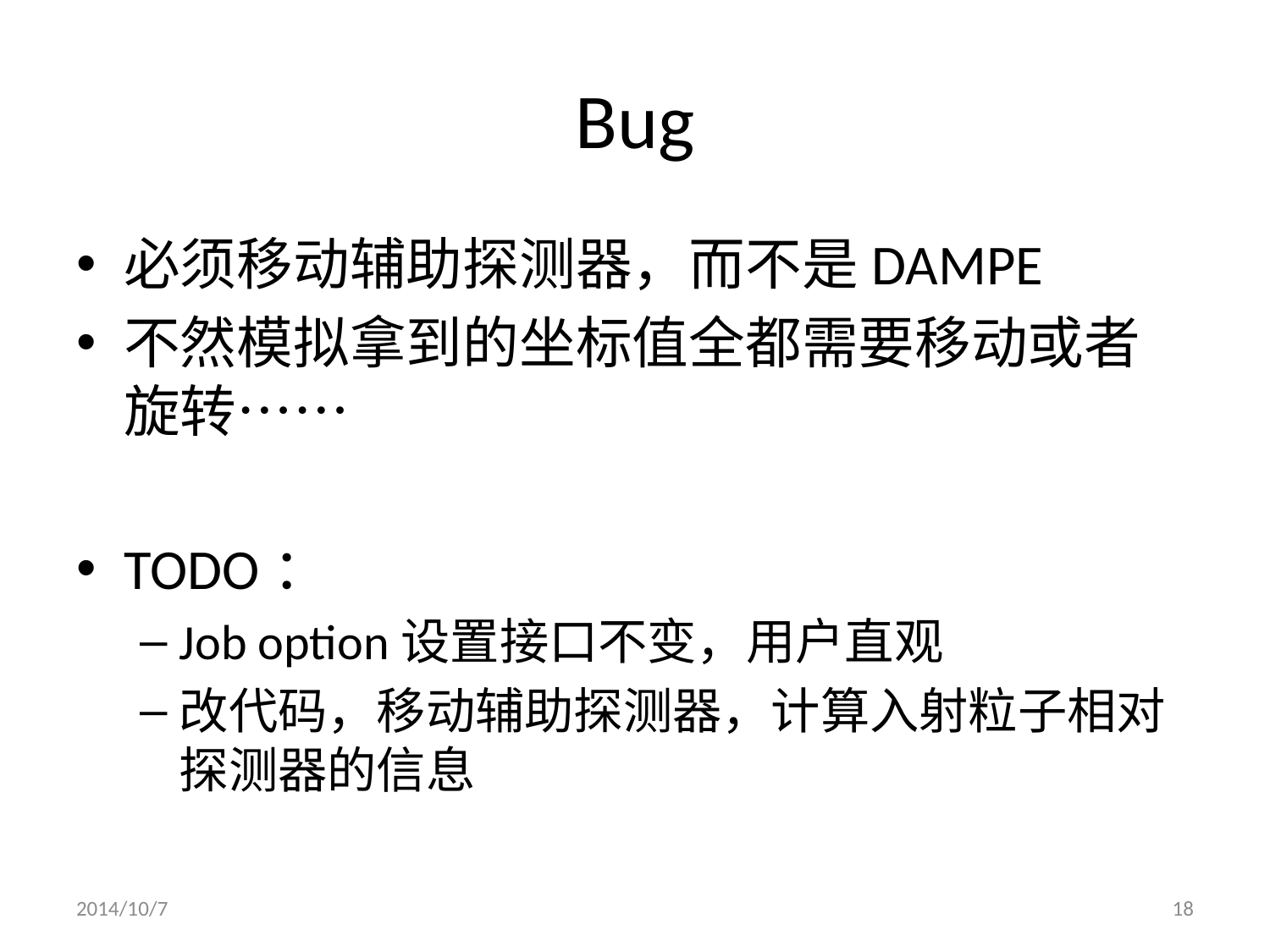

# Bug
必须移动辅助探测器，而不是DAMPE
不然模拟拿到的坐标值全都需要移动或者旋转……

TODO：
Job option设置接口不变，用户直观
改代码，移动辅助探测器，计算入射粒子相对探测器的信息
2014/10/7
18